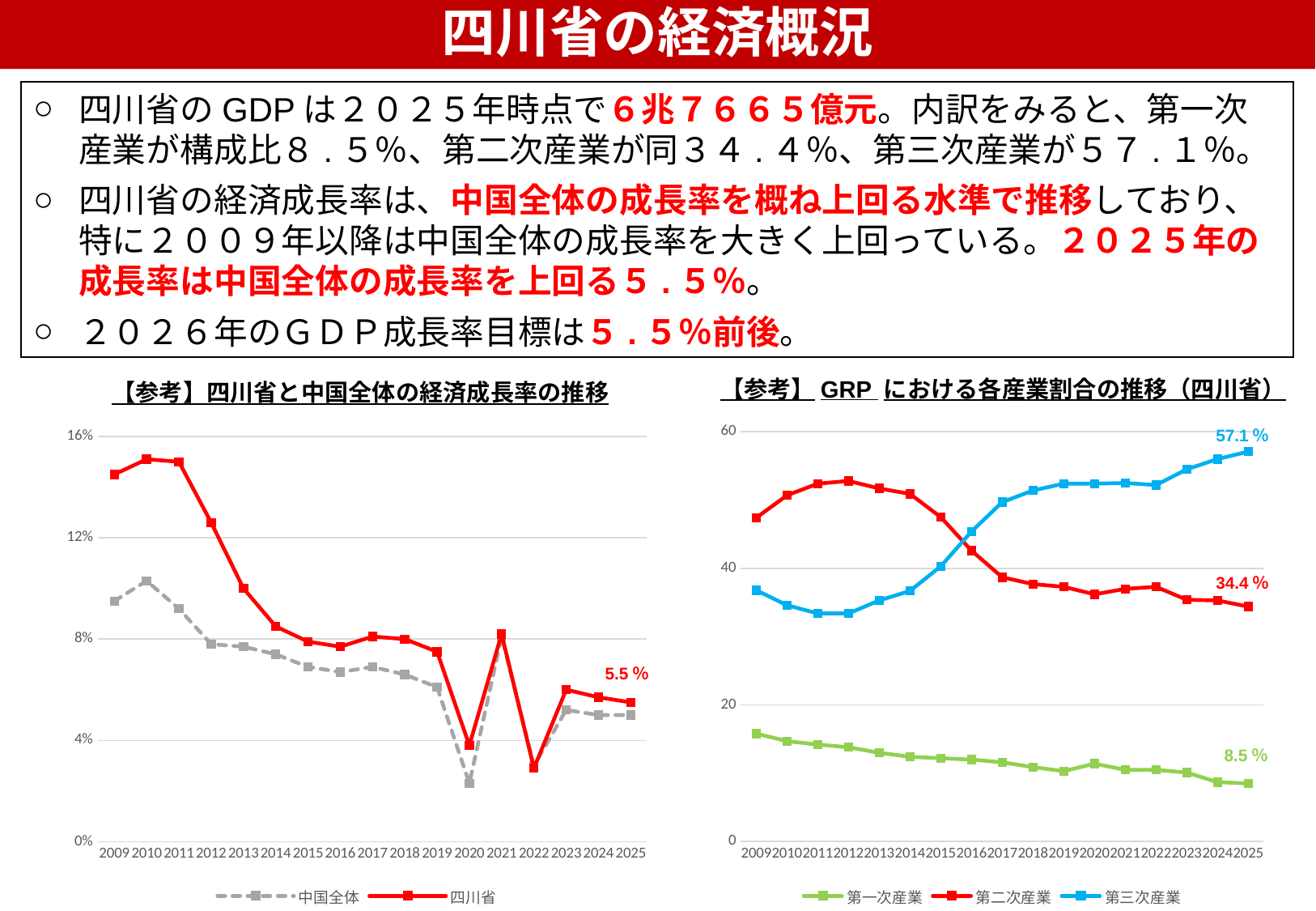

四川省の経済概況
四川省のGDPは２０２５年時点で６兆７６６５億元。内訳をみると、第一次産業が構成比８.５％、第二次産業が同３４.４％、第三次産業が５７.１％。
四川省の経済成長率は、中国全体の成長率を概ね上回る水準で推移しており、特に２００９年以降は中国全体の成長率を大きく上回っている。２０２５年の成長率は中国全体の成長率を上回る５.５％。
２０２６年のＧＤＰ成長率目標は５.５％前後。
【参考】GRP における各産業割合の推移（四川省）
【参考】四川省と中国全体の経済成長率の推移

### Chart

| Category | 第一次産業 | 第二次産業 | 第三次産業 |
|---|---|---|---|
| 2009 | 15.8 | 47.4 | 36.8 |
| 2010 | 14.7 | 50.7 | 34.6 |
| 2011 | 14.2 | 52.4 | 33.4 |
| 2012 | 13.8 | 52.8 | 33.4 |
| 2013 | 13.0 | 51.7 | 35.3 |
| 2014 | 12.4 | 50.9 | 36.7 |
| 2015 | 12.2 | 47.5 | 40.3 |
| 2016 | 12.0 | 42.6 | 45.4 |
| 2017 | 11.6 | 38.7 | 49.7 |
| 2018 | 10.9 | 37.7 | 51.4 |
| 2019 | 10.3 | 37.3 | 52.4 |
| 2020 | 11.4 | 36.2 | 52.4 |
| 2021 | 10.5 | 37.0 | 52.5 |
| 2022 | 10.5 | 37.3 | 52.2 |
| 2023 | 10.1 | 35.4 | 54.5 |
| 2024 | 8.7 | 35.3 | 56.0 |
| 2025 | 8.5 | 34.4 | 57.1 |

### Chart

| Category | 中国全体 | 四川省 |
|---|---|---|
| 2009 | 0.095 | 0.145 |
| 2010 | 0.103 | 0.151 |
| 2011 | 0.092 | 0.15 |
| 2012 | 0.078 | 0.126 |
| 2013 | 0.077 | 0.1 |
| 2014 | 0.074 | 0.085 |
| 2015 | 0.069 | 0.079 |
| 2016 | 0.067 | 0.077 |
| 2017 | 0.069 | 0.081 |
| 2018 | 0.066 | 0.08 |
| 2019 | 0.061 | 0.075 |
| 2020 | 0.023 | 0.038 |
| 2021 | 0.081 | 0.082 |
| 2022 | 0.03 | 0.029 |
| 2023 | 0.052 | 0.06 |
| 2024 | 0.05 | 0.057 |
| 2025 | 0.05 | 0.055 |
57.1％
34.4％
5.5％
8.5％